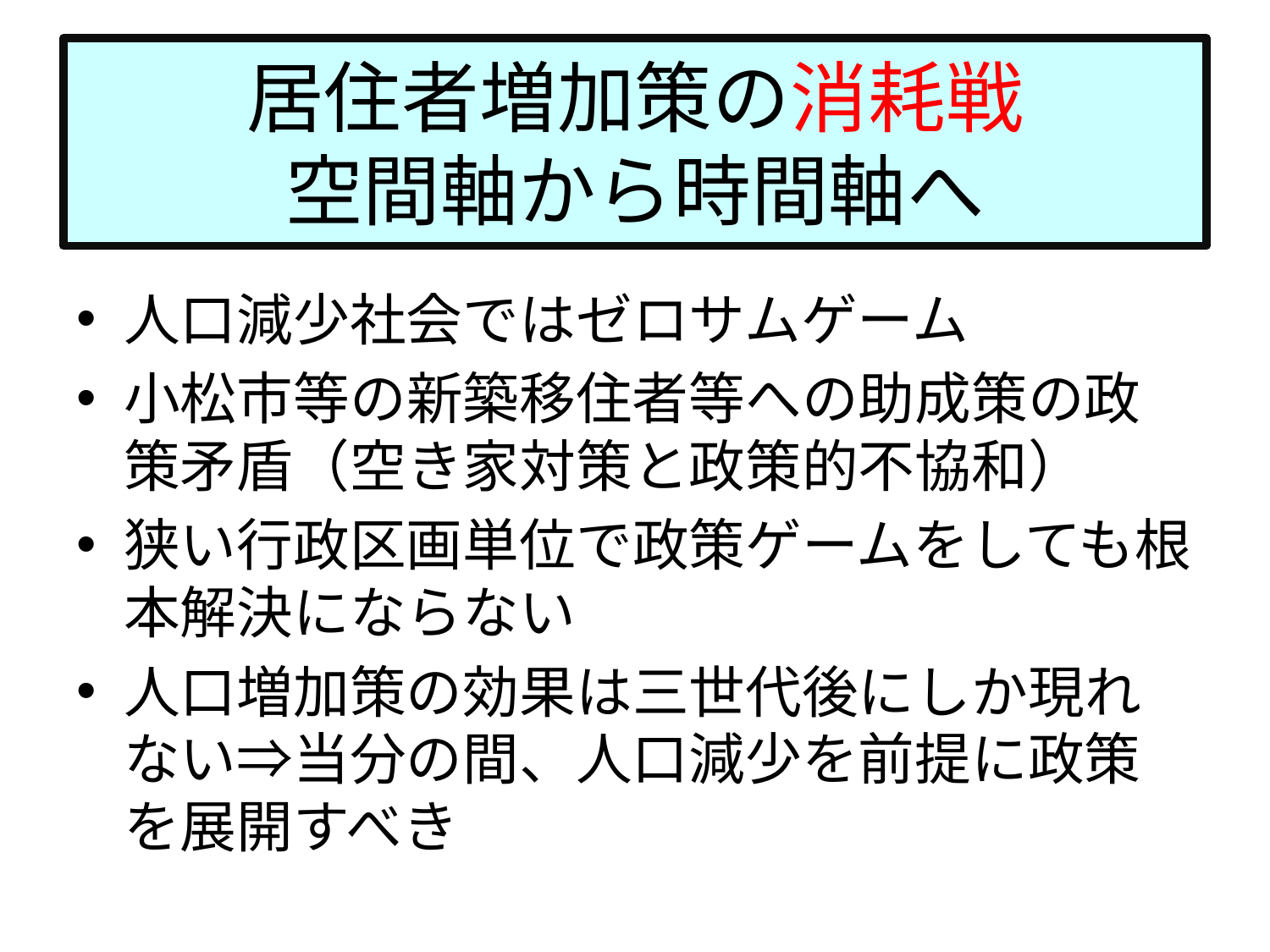

# 居住者増加策の消耗戦 空間軸から時間軸へ
人口減少社会ではゼロサムゲーム
小松市等の新築移住者等への助成策の政策矛盾（空き家対策と政策的不協和）
狭い行政区画単位で政策ゲームをしても根本解決にならない
人口増加策の効果は三世代後にしか現れない⇒当分の間、人口減少を前提に政策を展開すべき